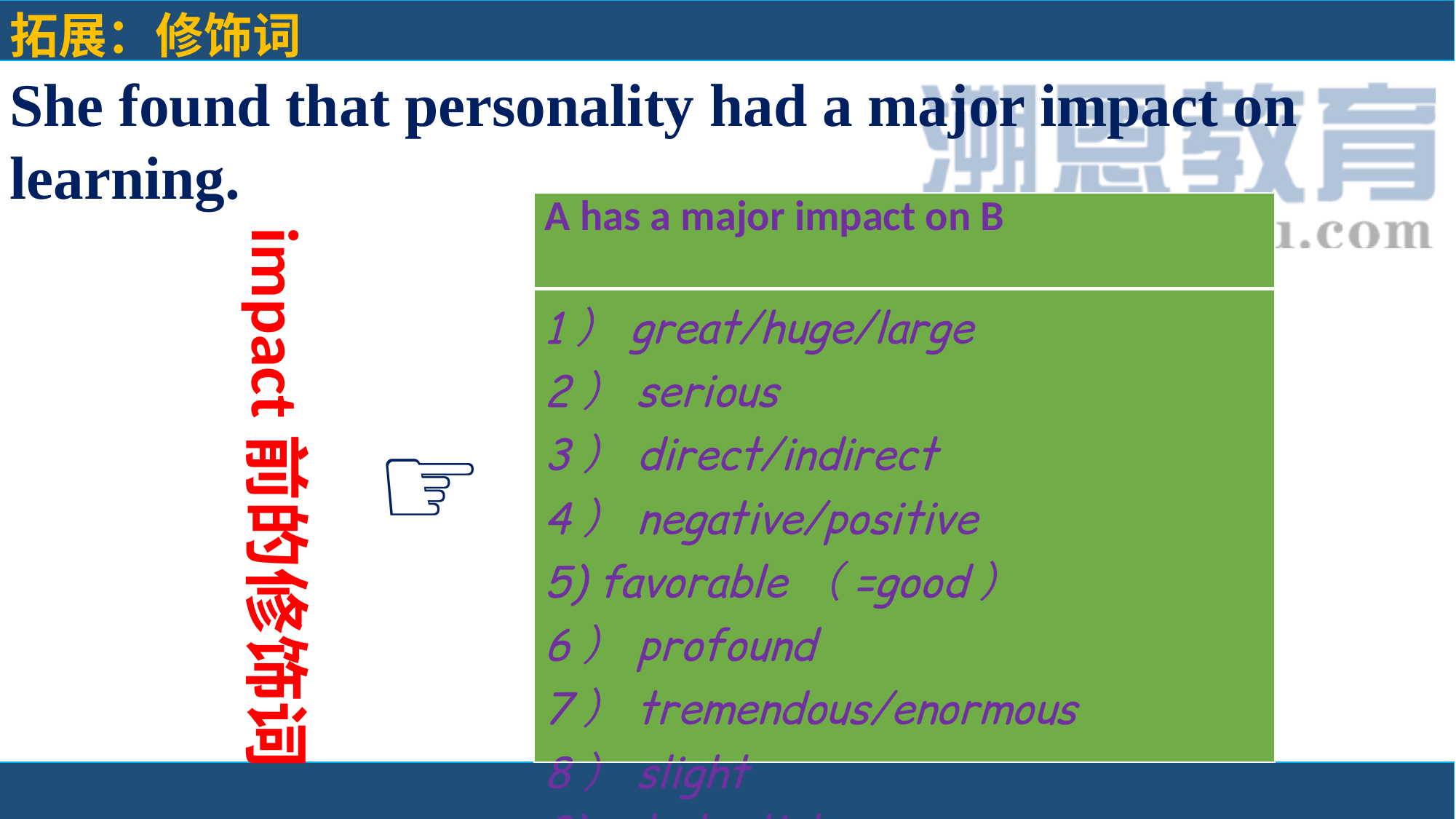

拓展：修饰词
She found that personality had a major impact on learning.
| A has a major impact on B |
| --- |
| 1）great/huge/large 2）serious 3）direct/indirect 4）negative/positive 5) favorable（=good） 6）profound 7）tremendous/enormous 8）slight 9) substantial |
impact前的修饰词

☞